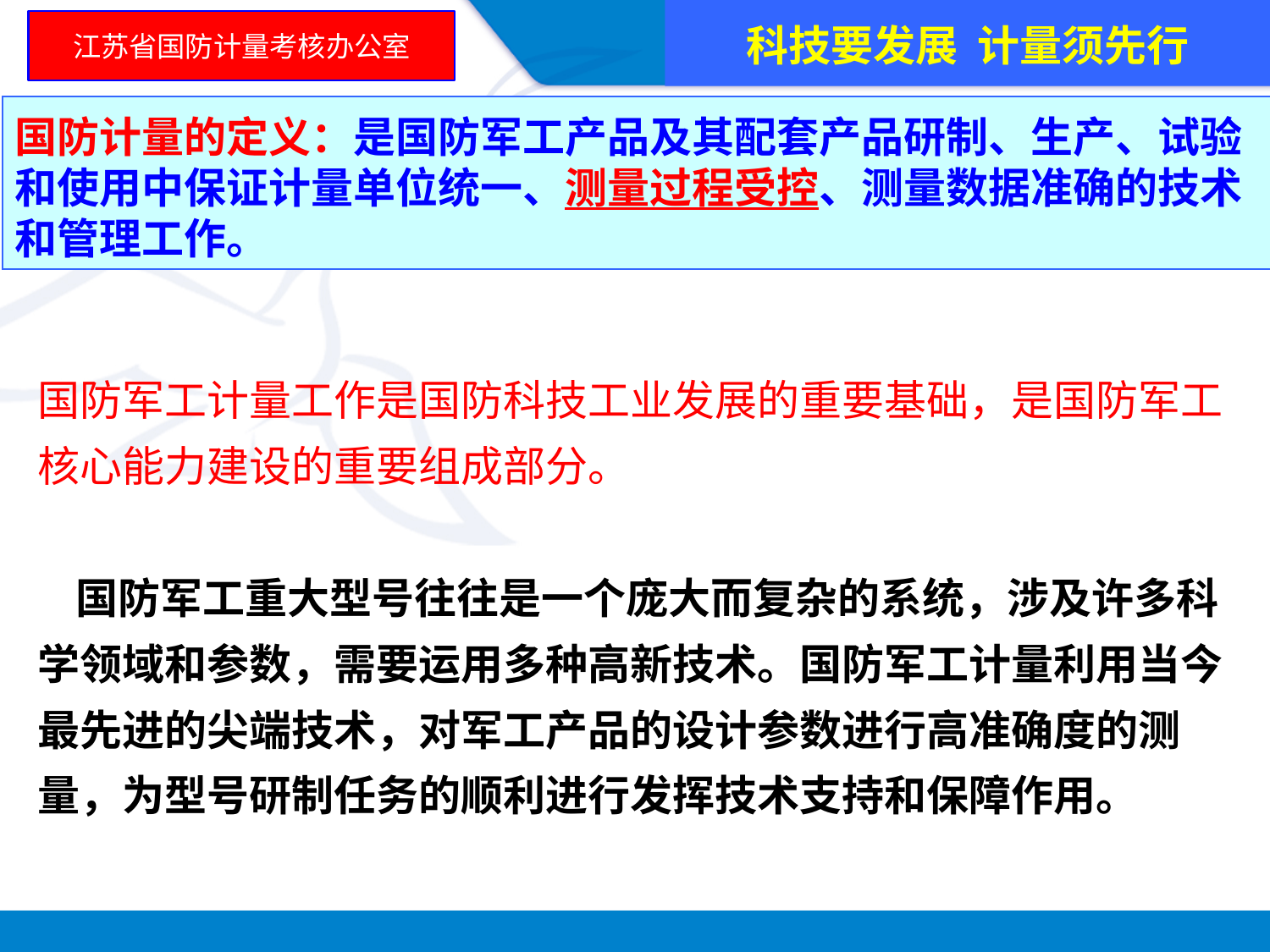

科技要发展  计量须先行
江苏省国防计量考核办公室
国防计量的定义：是国防军工产品及其配套产品研制、生产、试验和使用中保证计量单位统一、测量过程受控、测量数据准确的技术和管理工作。

国防军工计量工作是国防科技工业发展的重要基础，是国防军工核心能力建设的重要组成部分。
    国防军工重大型号往往是一个庞大而复杂的系统，涉及许多科学领域和参数，需要运用多种高新技术。国防军工计量利用当今最先进的尖端技术，对军工产品的设计参数进行高准确度的测量，为型号研制任务的顺利进行发挥技术支持和保障作用。